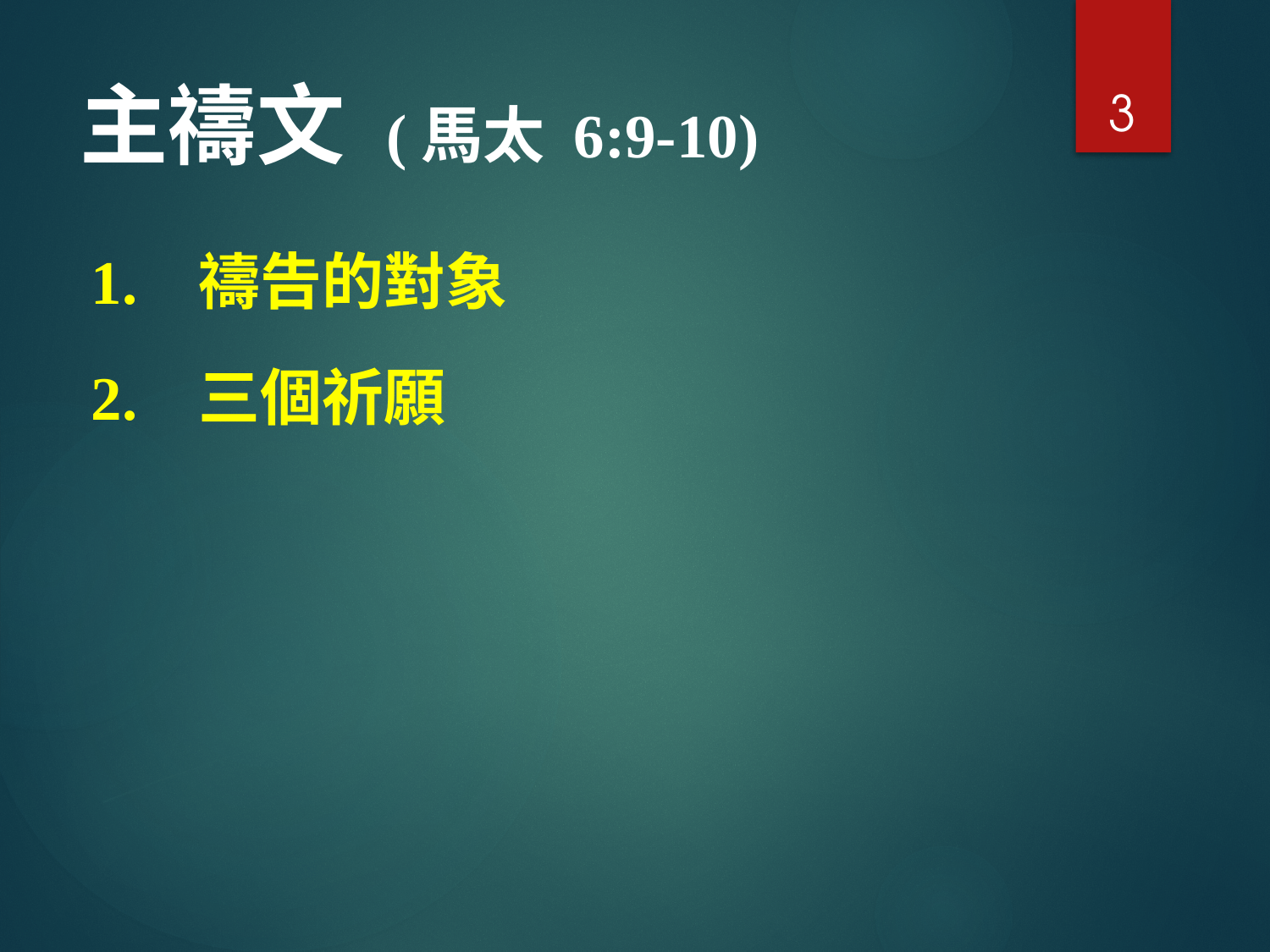

3
# 主禱文 (馬太 6:9-10)
1.   禱告的對象
2.   三個祈願